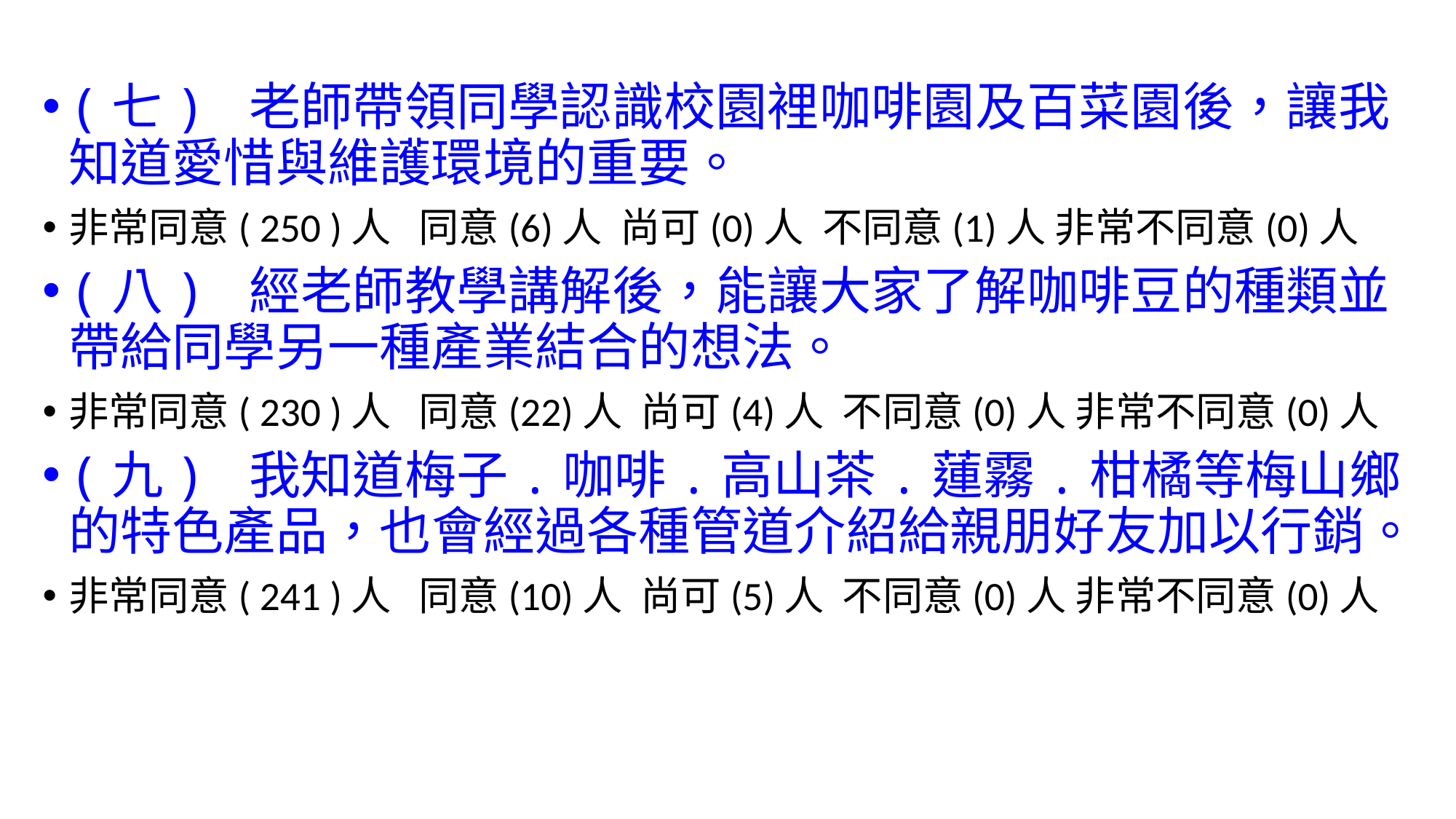

(七) 老師帶領同學認識校園裡咖啡園及百菜園後，讓我知道愛惜與維護環境的重要。
非常同意( 250 )人   同意(6)人  尚可(0)人  不同意(1)人 非常不同意(0)人
(八) 經老師教學講解後，能讓大家了解咖啡豆的種類並帶給同學另一種產業結合的想法。
非常同意( 230 )人   同意(22)人  尚可(4)人  不同意(0)人 非常不同意(0)人
(九) 我知道梅子.咖啡.高山茶.蓮霧.柑橘等梅山鄉的特色產品，也會經過各種管道介紹給親朋好友加以行銷。
非常同意( 241 )人   同意(10)人  尚可(5)人  不同意(0)人 非常不同意(0)人